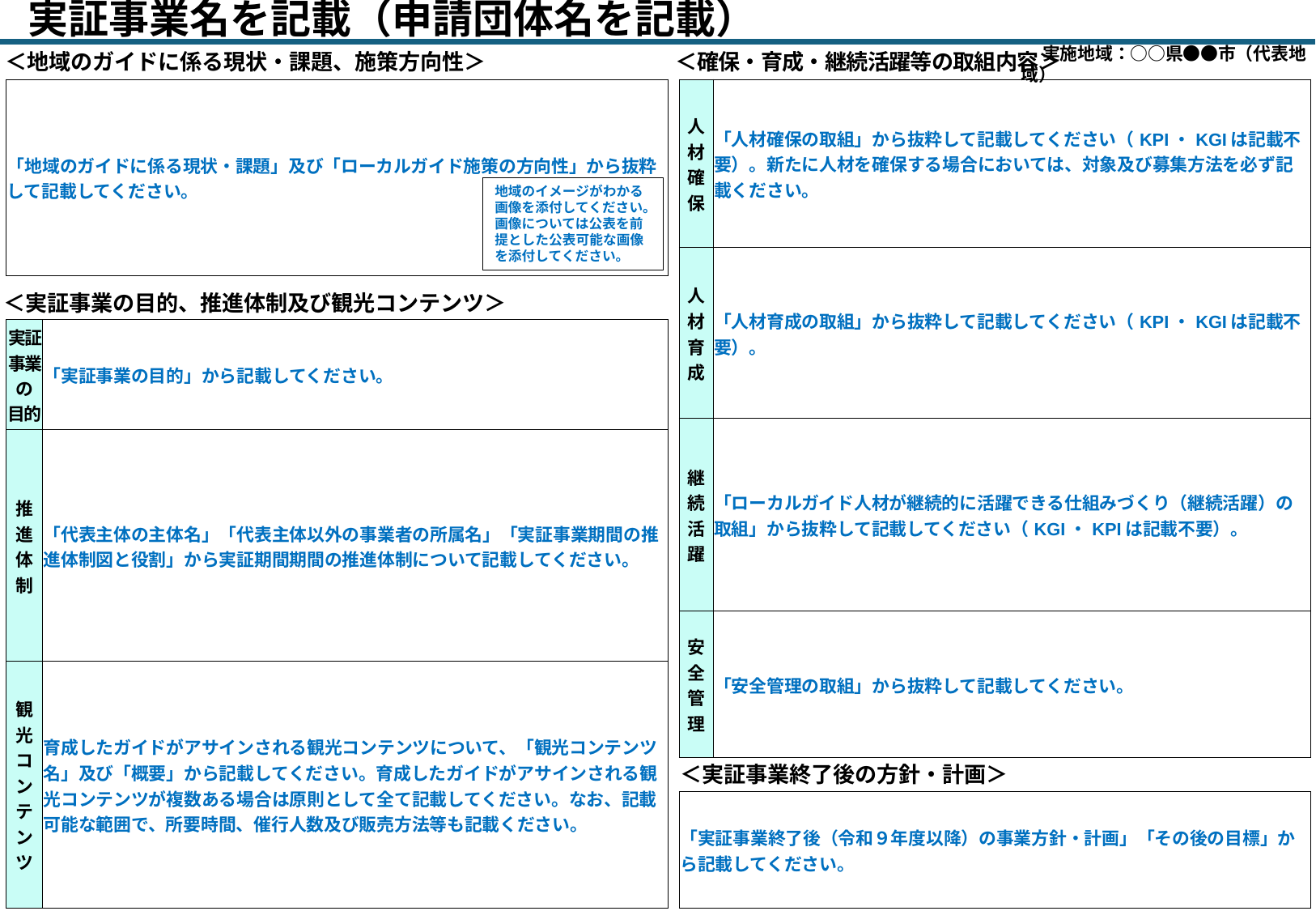

注１：公表される前提で作成してください。注２：実証事業の概要が本事業概要説明書１枚で分かるように簡潔に記載してください。
注３：青字の記入要領等を削除の上、黒字で記載してください。実証事業名及び申請団体名を除き、フォントサイズは【９ポイント以上10.5ポイント以下】とし、重要な箇所は下線付きの赤字で記載してください。
　 実証事業名を記載（申請団体名を記載）
＜地域のガイドに係る現状・課題、施策方向性＞
＜確保・育成・継続活躍等の取組内容＞
　 実施地域：○○県●●市（代表地域）
| 人材確保 | 「人材確保の取組」から抜粋して記載してください（KPI・KGIは記載不要）。新たに人材を確保する場合においては、対象及び募集方法を必ず記載ください。 |
| --- | --- |
| 人材育成 | 「人材育成の取組」から抜粋して記載してください（KPI・KGIは記載不要）。 |
| 継続活躍 | 「ローカルガイド人材が継続的に活躍できる仕組みづくり（継続活躍）の取組」から抜粋して記載してください（KGI・KPIは記載不要）。 |
| 安全管理 | 「安全管理の取組」から抜粋して記載してください。 |
| 「地域のガイドに係る現状・課題」及び「ローカルガイド施策の方向性」から抜粋して記載してください。 |
| --- |
地域のイメージがわかる画像を添付してください。
画像については公表を前提とした公表可能な画像を添付してください。
＜実証事業の目的、推進体制及び観光コンテンツ＞
| 実証事業の 目的 | 「実証事業の目的」から記載してください。 |
| --- | --- |
| 推進体制 | 「代表主体の主体名」「代表主体以外の事業者の所属名」「実証事業期間の推進体制図と役割」から実証期間期間の推進体制について記載してください。 |
| 観光 コ ン テ ン ツ | 育成したガイドがアサインされる観光コンテンツについて、「観光コンテンツ名」及び「概要」から記載してください。育成したガイドがアサインされる観光コンテンツが複数ある場合は原則として全て記載してください。なお、記載可能な範囲で、所要時間、催行人数及び販売方法等も記載ください。 |
＜実証事業終了後の方針・計画＞
| 「実証事業終了後（令和９年度以降）の事業方針・計画」「その後の目標」から記載してください。 |
| --- |